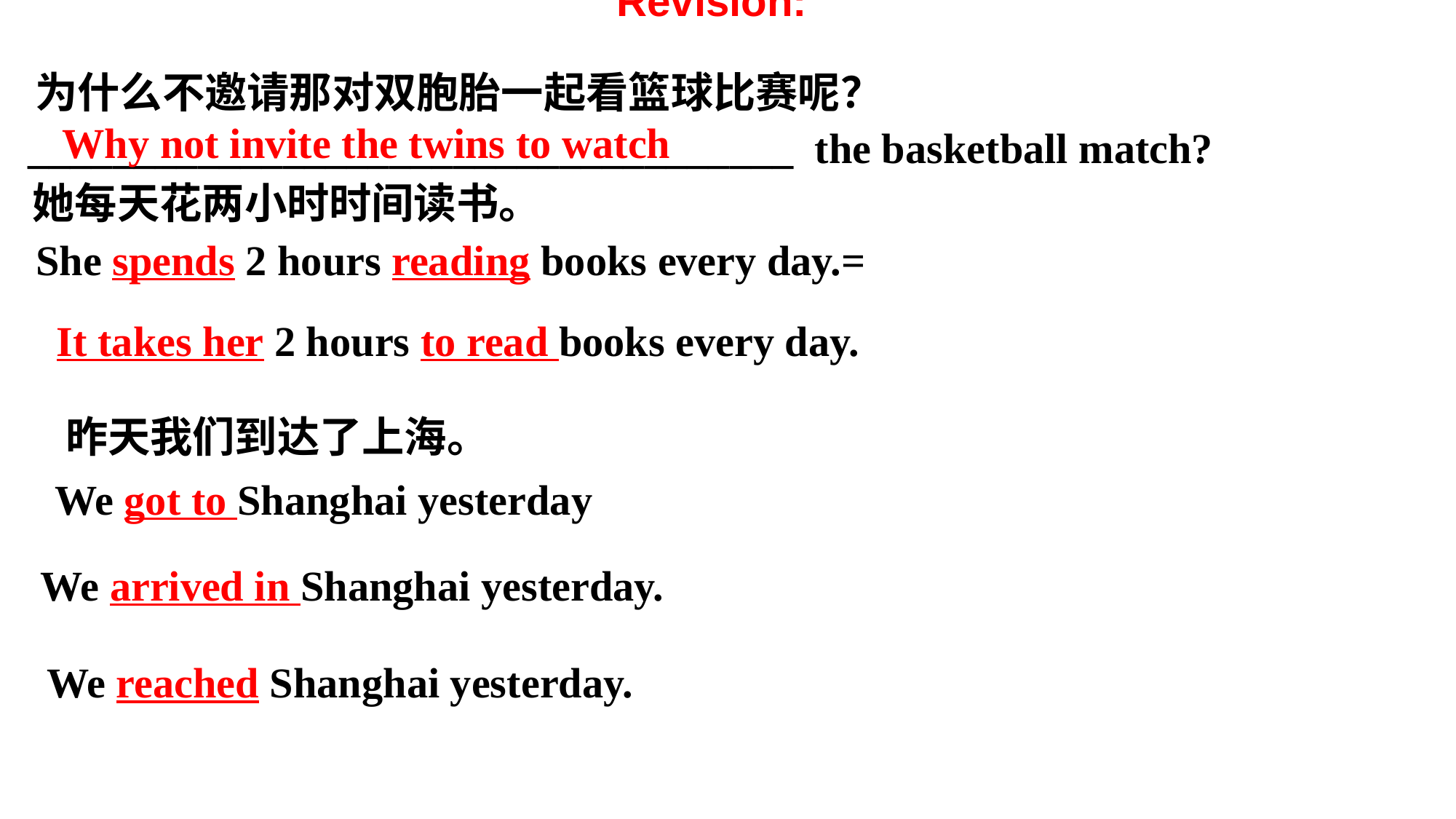

Revision:
为什么不邀请那对双胞胎一起看篮球比赛呢？
Why not invite the twins to watch
____________________________________  the basketball match?
她每天花两小时时间读书。
She spends 2 hours reading books every day.=
It takes her 2 hours to read books every day.
昨天我们到达了上海。
  We got to Shanghai yesterday
We arrived in Shanghai yesterday.
We reached Shanghai yesterday.